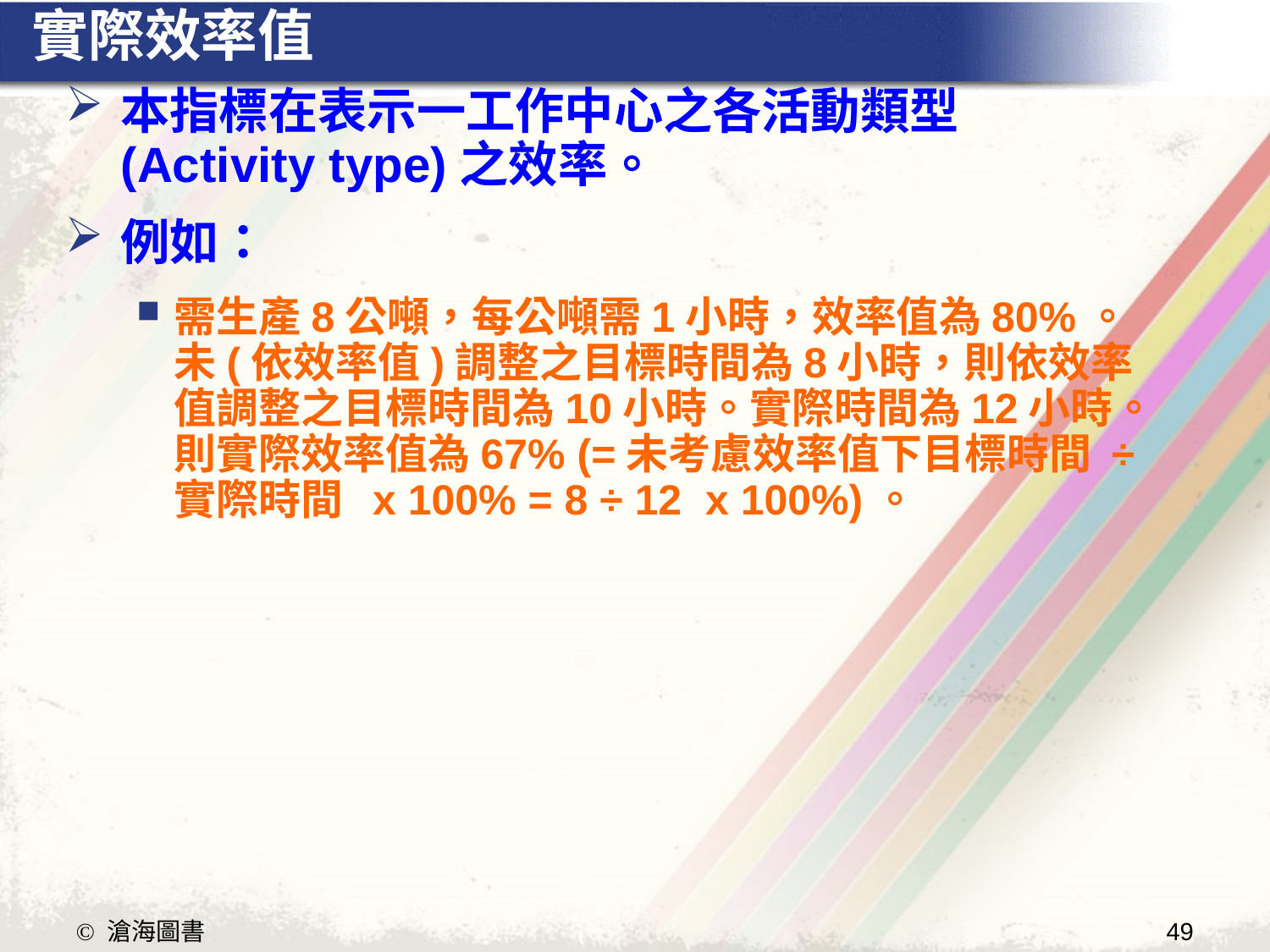

# 實際效率值
本指標在表示一工作中心之各活動類型(Activity type)之效率。
例如：
需生產8公噸，每公噸需1小時，效率值為80%。未(依效率值)調整之目標時間為8小時，則依效率值調整之目標時間為10小時。實際時間為12小時。則實際效率值為67% (=未考慮效率值下目標時間 ÷ 實際時間  x 100% = 8 ÷ 12  x 100%)。
49